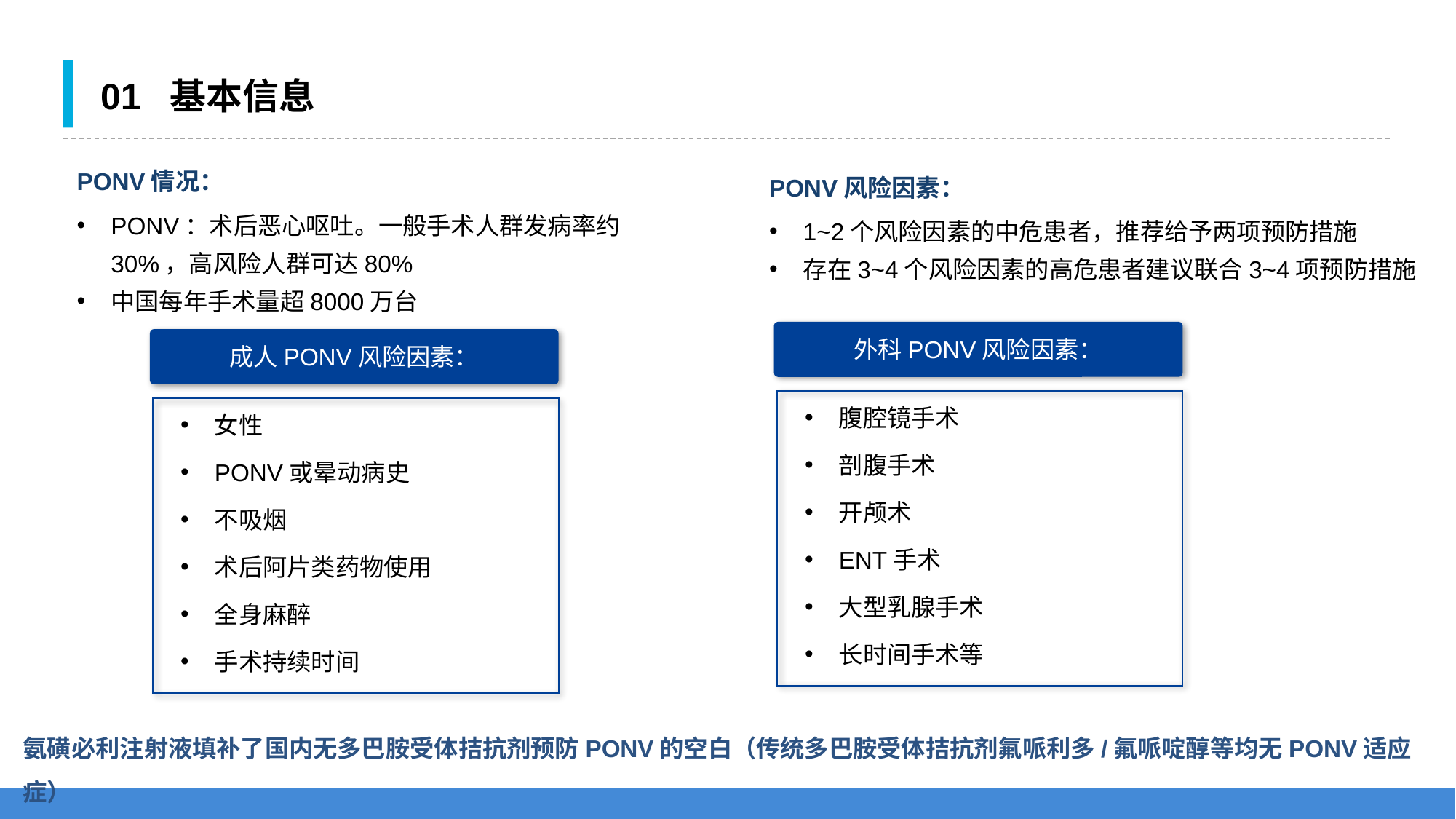

01  基本信息
PONV情况：
PONV风险因素：
PONV：术后恶心呕吐。一般手术人群发病率约30%，高风险人群可达80%
中国每年手术量超8000万台
1~2个风险因素的中危患者，推荐给予两项预防措施
存在3~4个风险因素的高危患者建议联合3~4项预防措施

外科PONV风险因素：

腹腔镜手术
剖腹手术
开颅术
ENT手术
大型乳腺手术
长时间手术等

成人PONV风险因素：

女性
PONV或晕动病史
不吸烟
术后阿片类药物使用
全身麻醉
手术持续时间
氨磺必利注射液填补了国内无多巴胺受体拮抗剂预防PONV的空白（传统多巴胺受体拮抗剂氟哌利多/氟哌啶醇等均无PONV适应症）